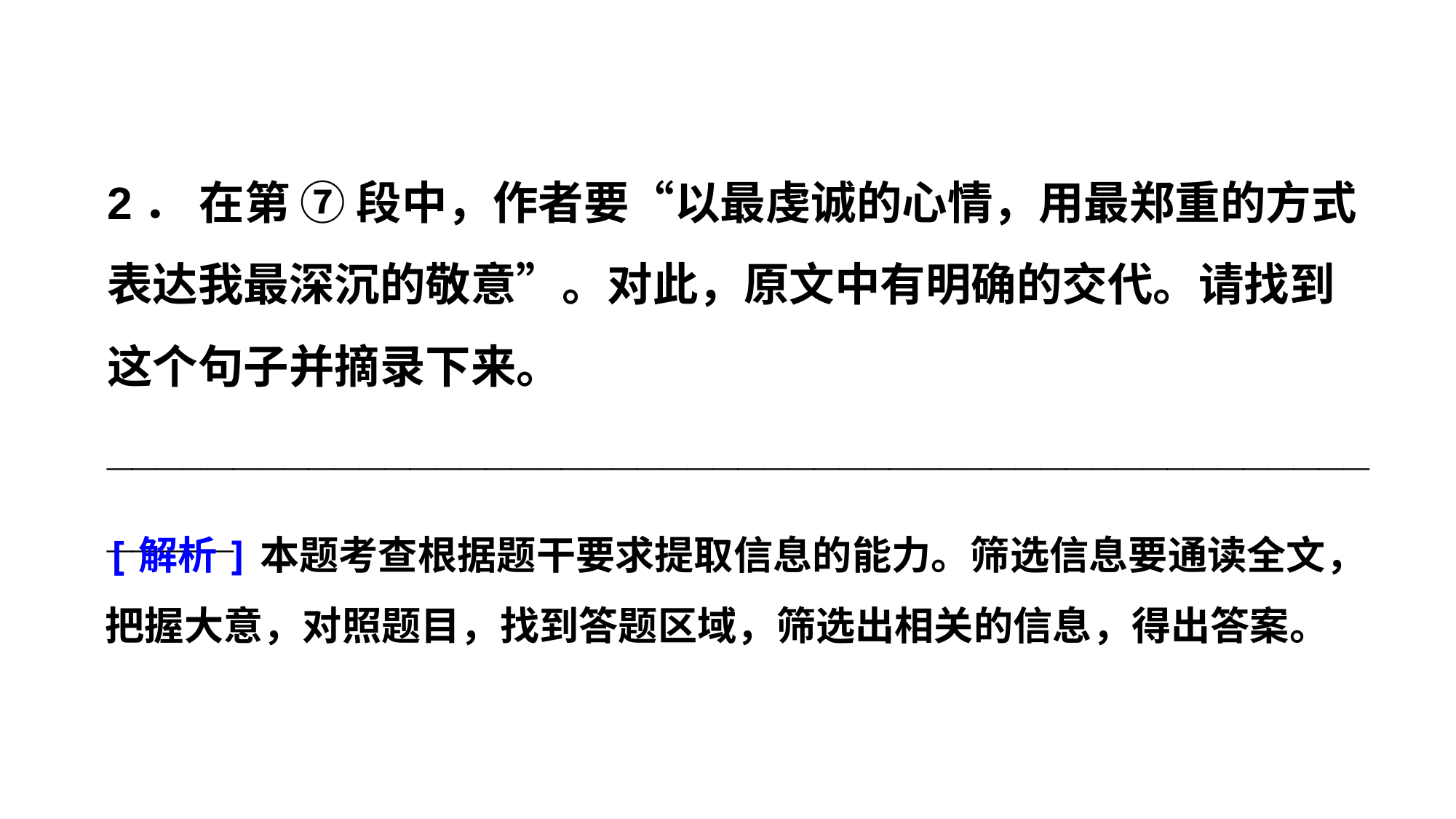

2． 在第 ⑦ 段中，作者要“以最虔诚的心情，用最郑重的方式表达我最深沉的敬意”。对此，原文中有明确的交代。请找到这个句子并摘录下来。
_______________________________________________________
[解析]本题考查根据题干要求提取信息的能力。筛选信息要通读全文，把握大意，对照题目，找到答题区域，筛选出相关的信息，得出答案。